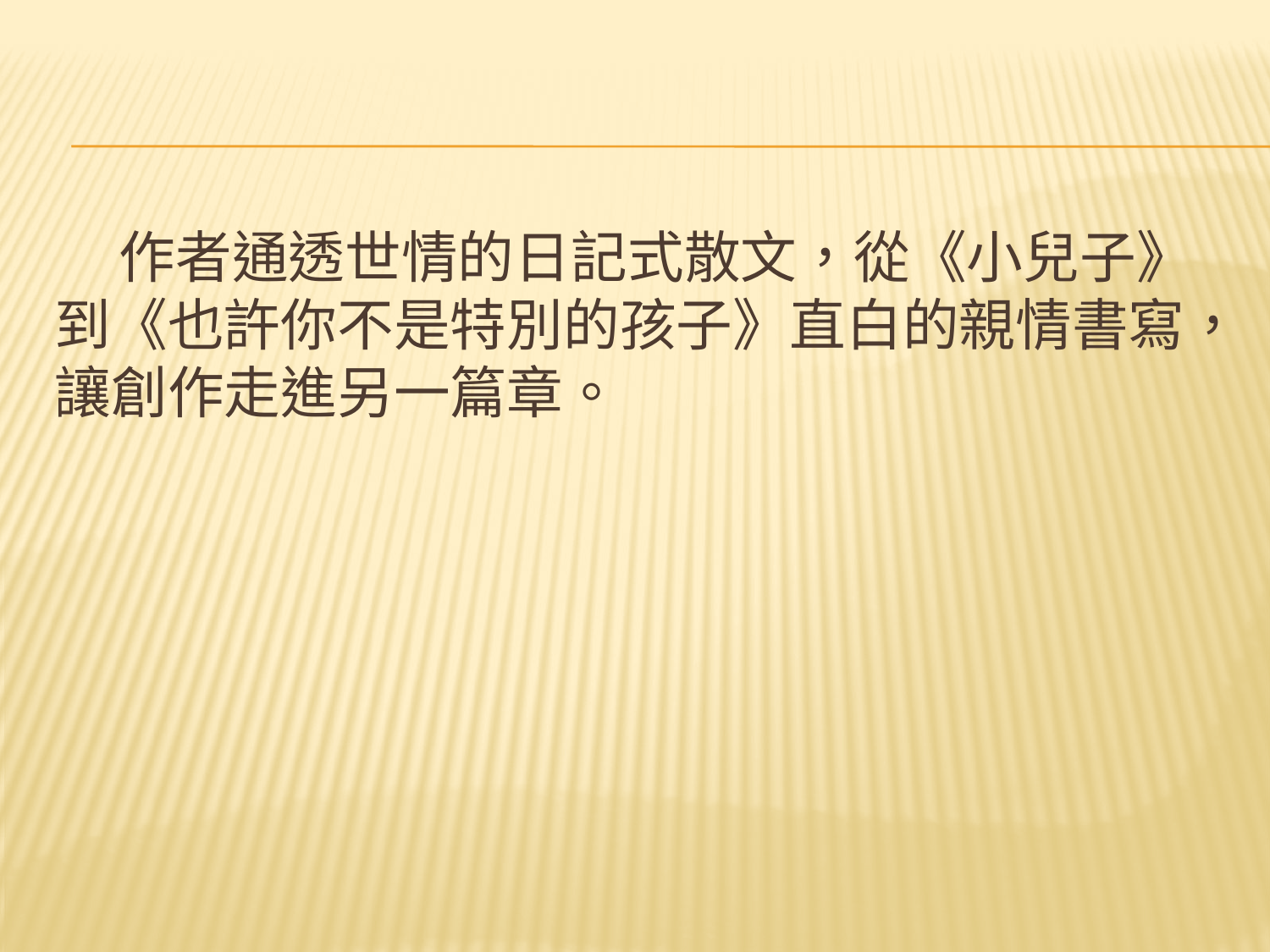

#
    作者通透世情的日記式散文，從《小兒子》到《也許你不是特別的孩子》直白的親情書寫，讓創作走進另一篇章。